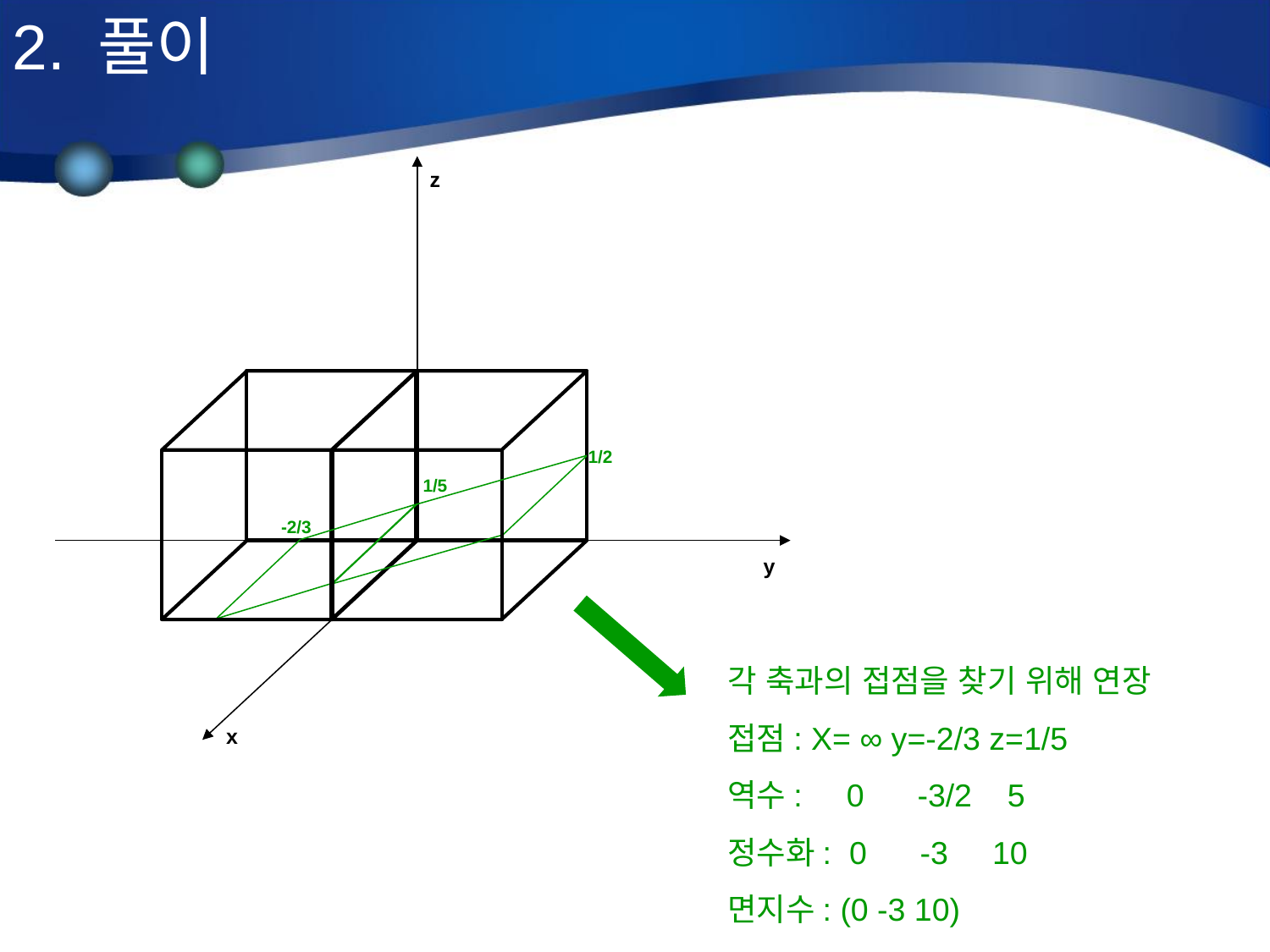

2. 풀이
z

1/2

1/5
-2/3

y
x

각 축과의 접점을 찾기 위해 연장
접점: X= ∞ y=-2/3 z=1/5
역수:     0      -3/2    5
정수화:  0      -3     10
면지수: (0 -3 10)